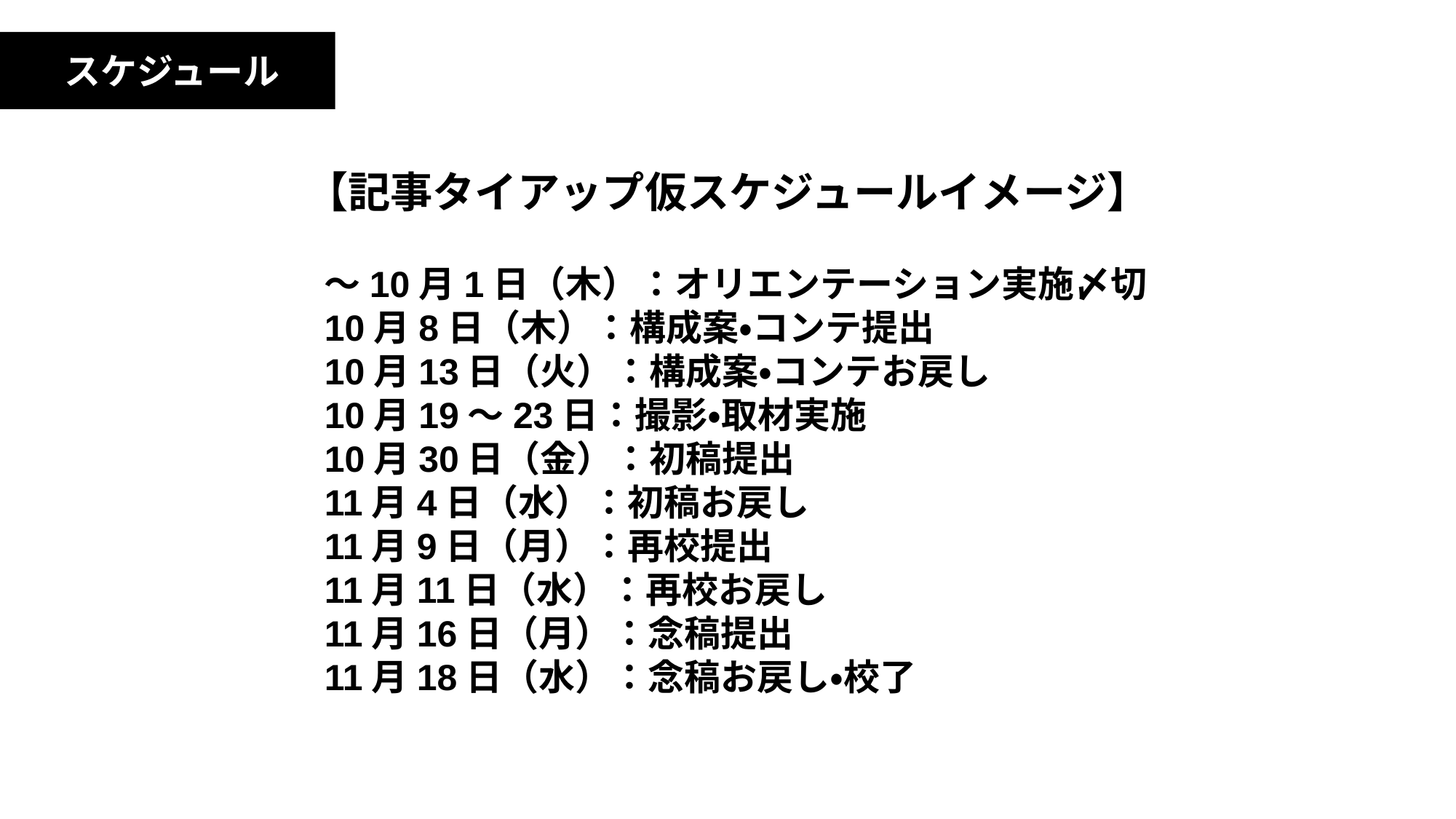

スケジュール
【記事タイアップ仮スケジュールイメージ】
〜10月1日（木）：オリエンテーション実施〆切
10月8日（木）：構成案・コンテ提出
10月13日（火）：構成案・コンテお戻し
10月19〜23日：撮影・取材実施
10月30日（金）：初稿提出
11月4日（水）：初稿お戻し
11月9日（月）：再校提出
11月11日（水）：再校お戻し
11月16日（月）：念稿提出
11月18日（水）：念稿お戻し・校了